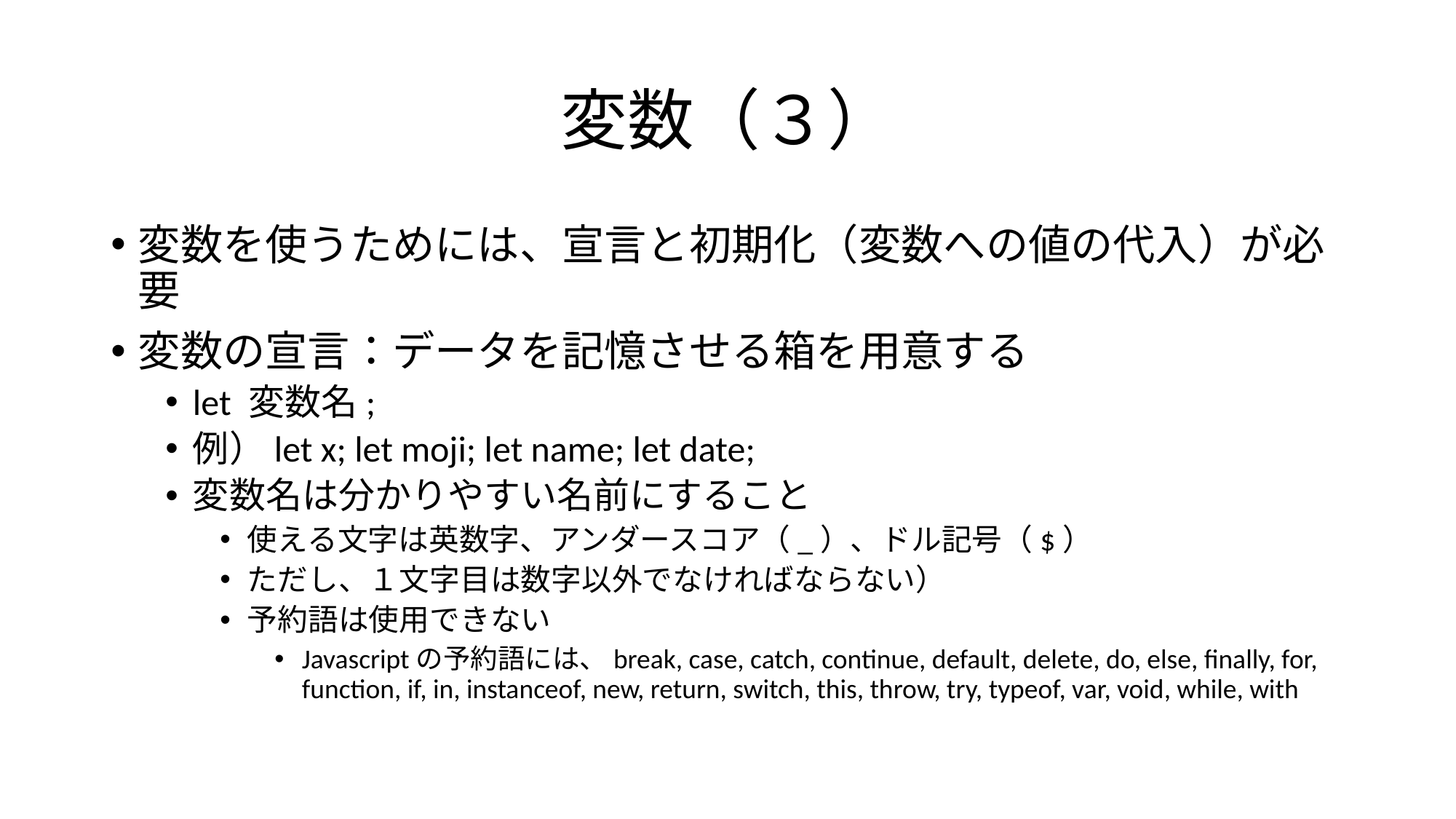

# 変数（３）
変数を使うためには、宣言と初期化（変数への値の代入）が必要
変数の宣言：データを記憶させる箱を用意する
let 変数名;
例）let x; let moji; let name; let date;
変数名は分かりやすい名前にすること
使える文字は英数字、アンダースコア（_）、ドル記号（$）
ただし、１文字目は数字以外でなければならない）
予約語は使用できない
Javascriptの予約語には、break, case, catch, continue, default, delete, do, else, finally, for, function, if, in, instanceof, new, return, switch, this, throw, try, typeof, var, void, while, with